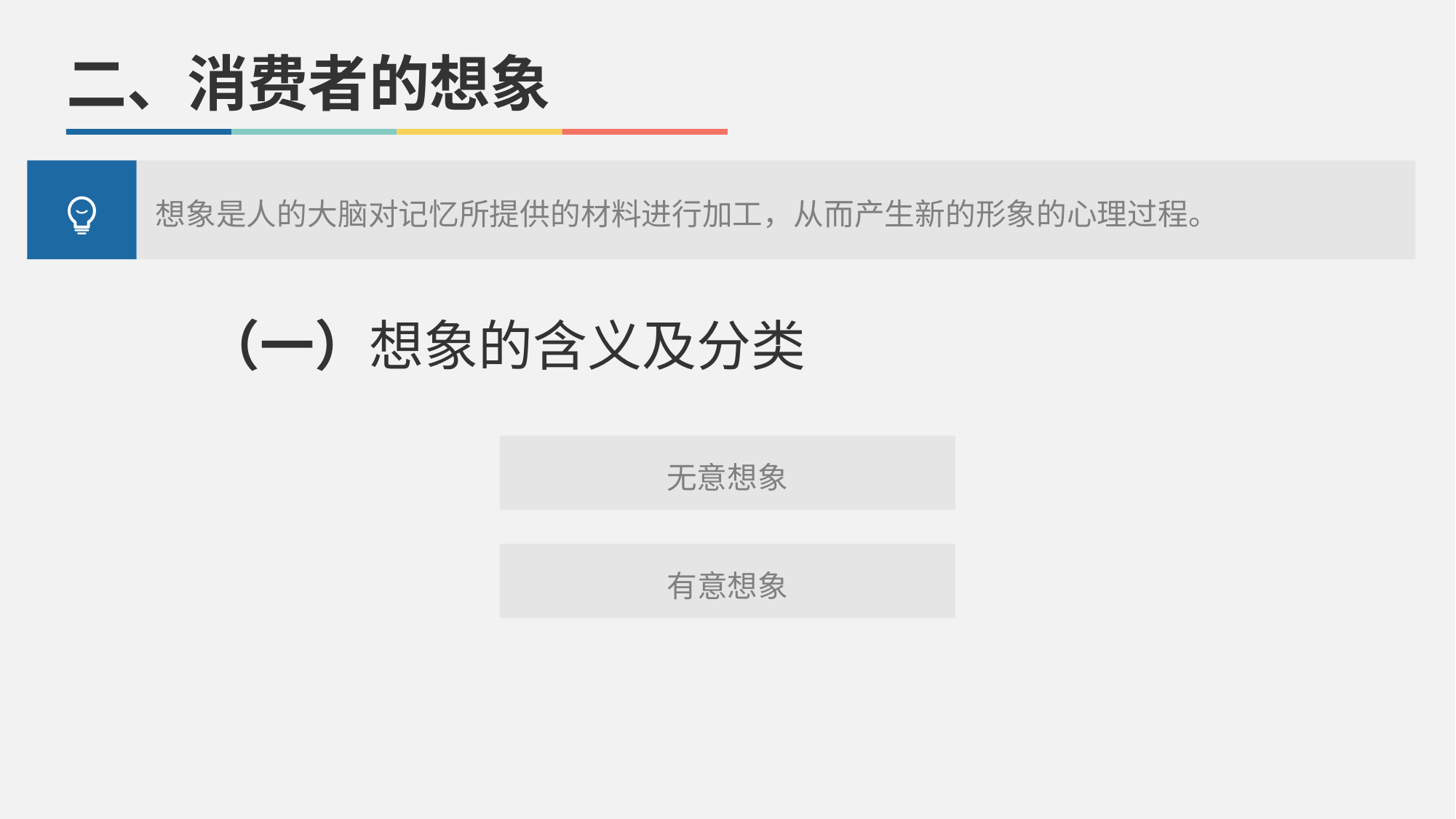

二、消费者的想象

想象是人的大脑对记忆所提供的材料进行加工，从而产生新的形象的心理过程。

（一）想象的含义及分类

无意想象

有意想象